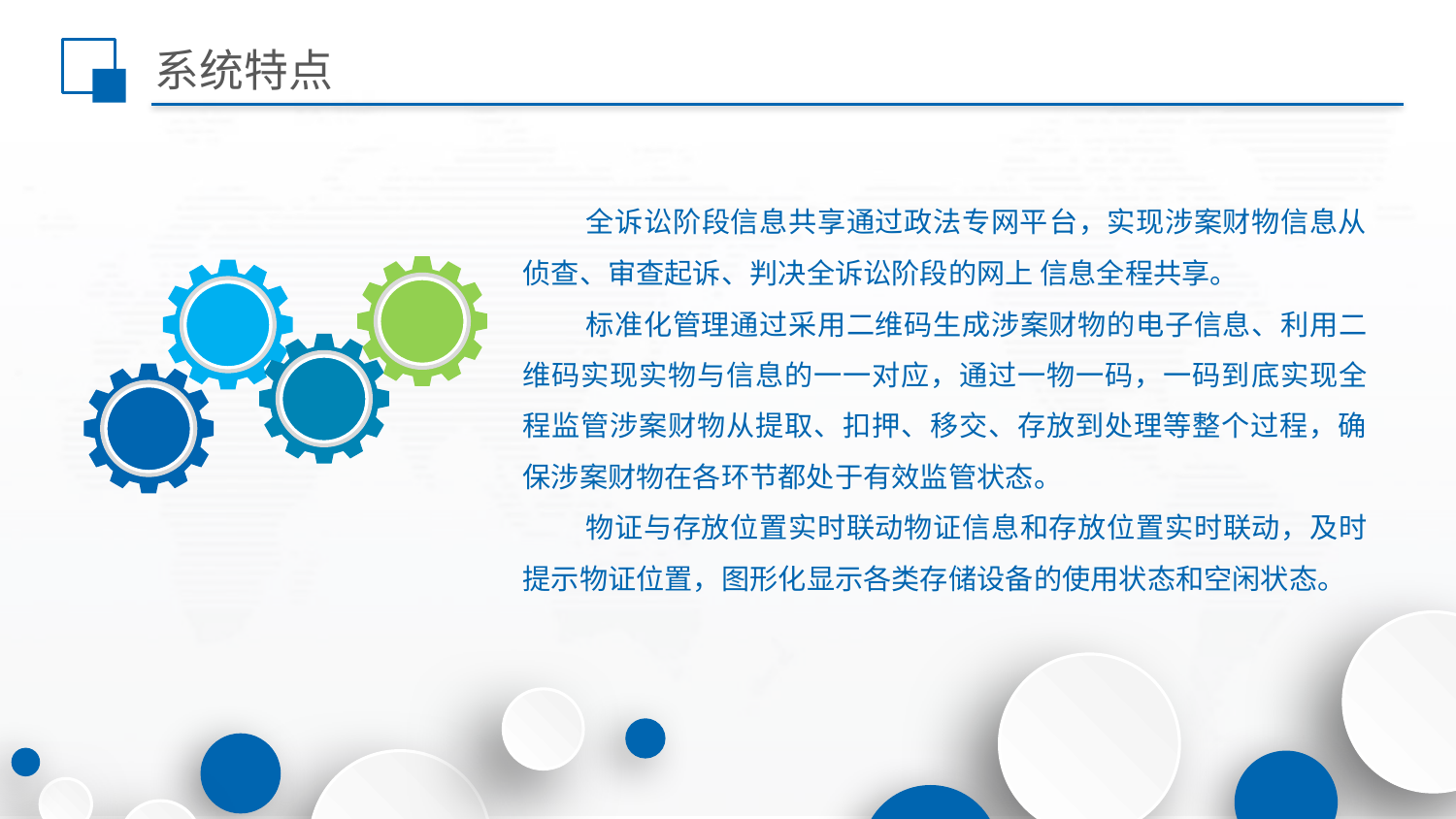

# 系统特点
       全诉讼阶段信息共享通过政法专网平台，实现涉案财物信息从侦查、审查起诉、判决全诉讼阶段的网上 信息全程共享。
        标准化管理通过采用二维码生成涉案财物的电子信息、利用二维码实现实物与信息的一一对应，通过一物一码，一码到底实现全程监管涉案财物从提取、扣押、移交、存放到处理等整个过程，确保涉案财物在各环节都处于有效监管状态。
        物证与存放位置实时联动物证信息和存放位置实时联动，及时提示物证位置，图形化显示各类存储设备的使用状态和空闲状态。